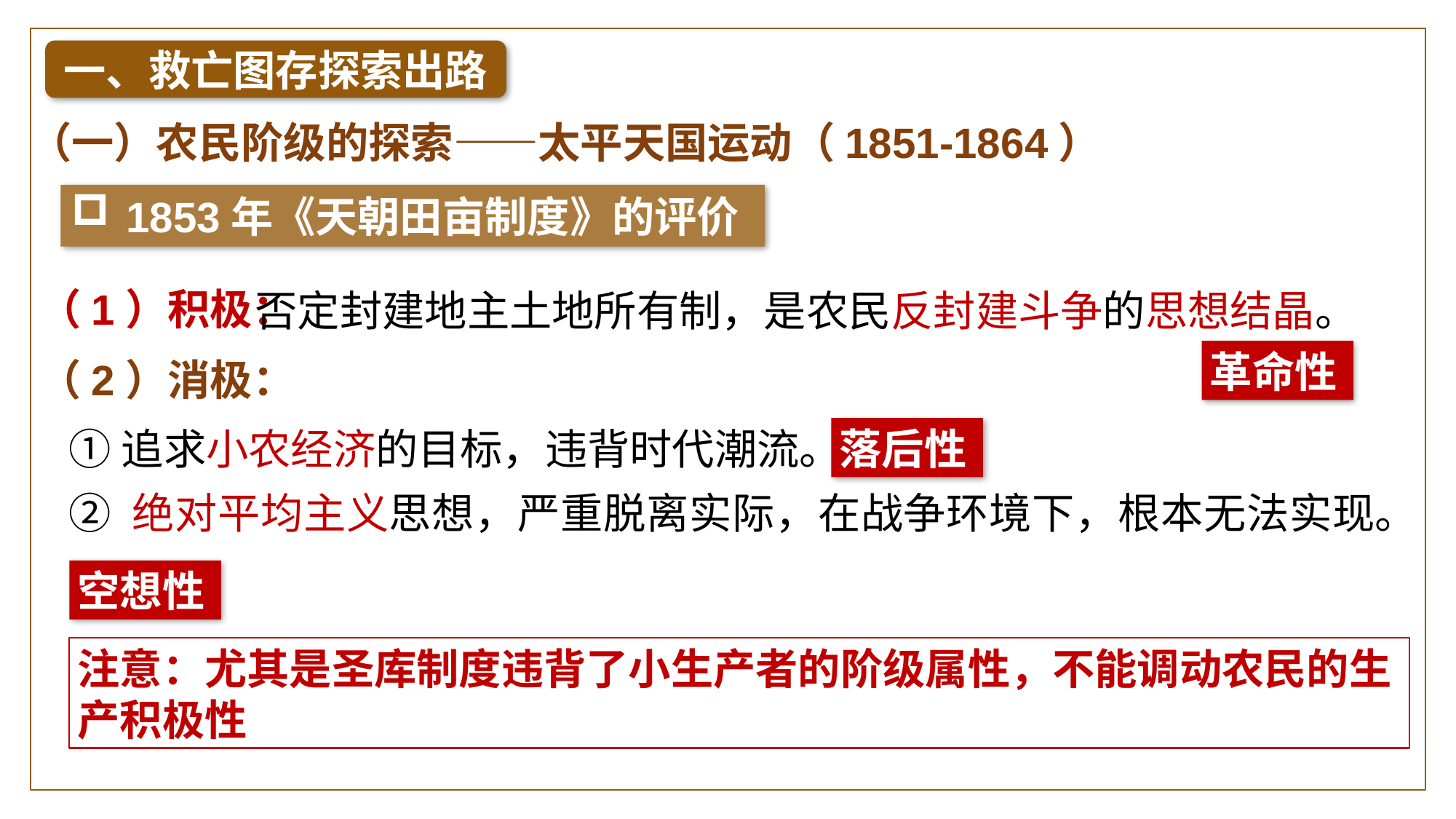

一、救亡图存探索出路
（一）农民阶级的探索——太平天国运动（1851-1864）
1853年《天朝田亩制度》的评价
（1）积极：
否定封建地主土地所有制，是农民反封建斗争的思想结晶。
（2）消极：
革命性
①追求小农经济的目标，违背时代潮流。
落后性
② 绝对平均主义思想，严重脱离实际，在战争环境下，根本无法实现。
空想性
注意：尤其是圣库制度违背了小生产者的阶级属性，不能调动农民的生产积极性